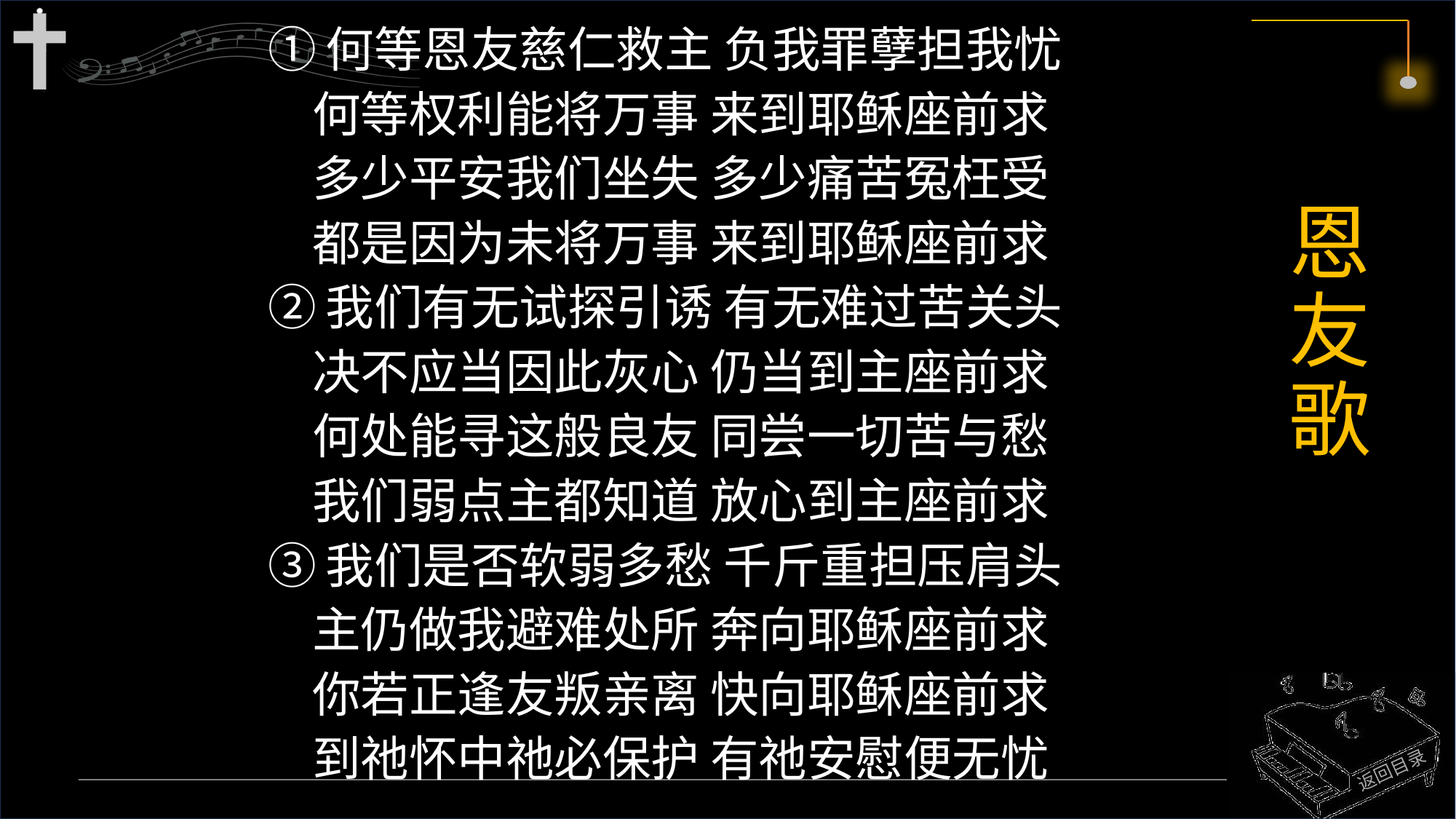

①何等恩友慈仁救主 负我罪孽担我忧
  何等权利能将万事 来到耶稣座前求
  多少平安我们坐失 多少痛苦冤枉受
  都是因为未将万事 来到耶稣座前求
②我们有无试探引诱 有无难过苦关头
  决不应当因此灰心 仍当到主座前求
  何处能寻这般良友 同尝一切苦与愁
  我们弱点主都知道 放心到主座前求
③我们是否软弱多愁 千斤重担压肩头
  主仍做我避难处所 奔向耶稣座前求
  你若正逢友叛亲离 快向耶稣座前求
  到祂怀中祂必保护 有祂安慰便无忧
# 恩友歌